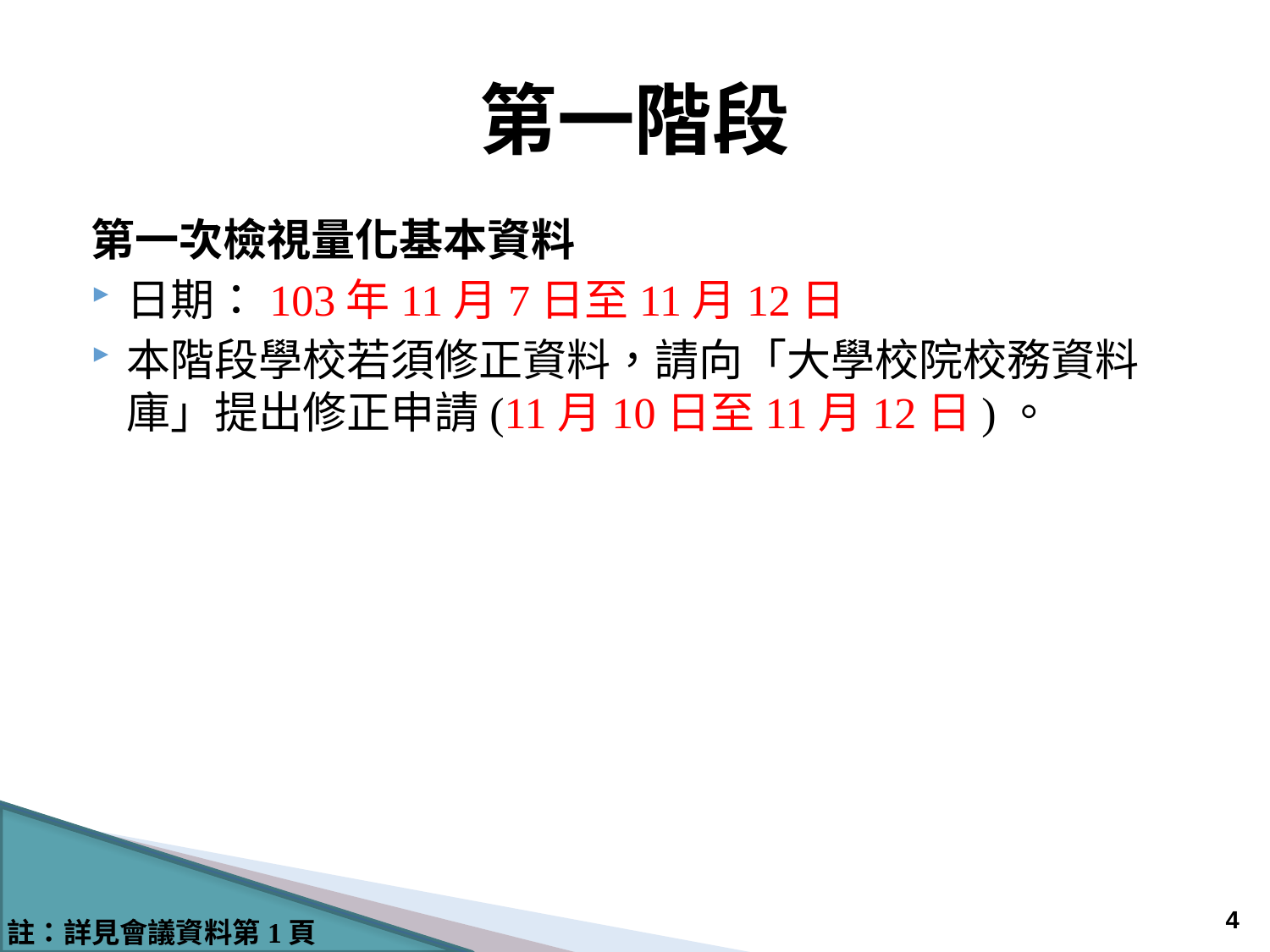

# 第一階段
第一次檢視量化基本資料
日期：103年11月7日至11月12日
本階段學校若須修正資料，請向「大學校院校務資料庫」提出修正申請(11月10日至11月12日)。
4
註：詳見會議資料第1頁